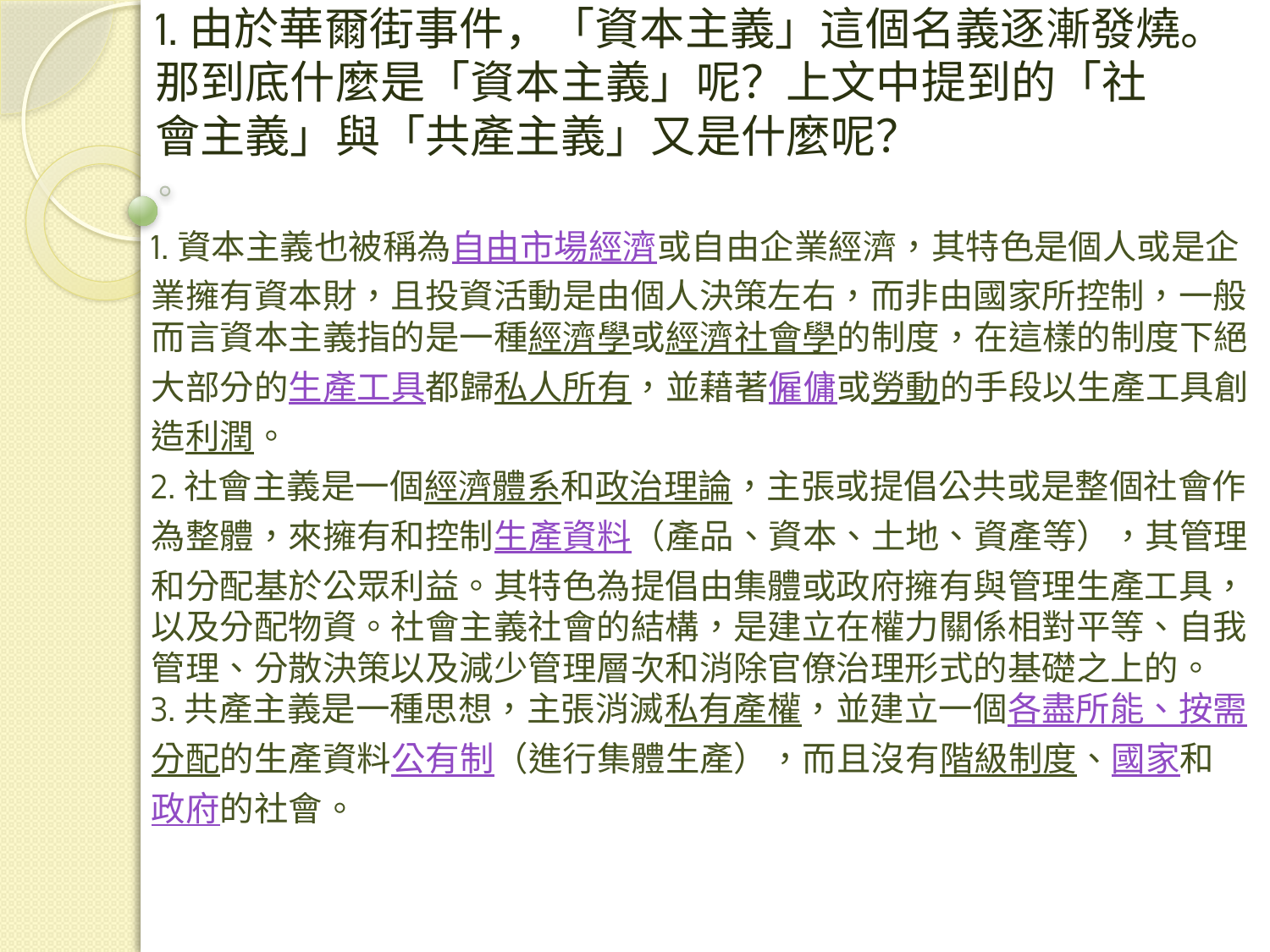

1.由於華爾街事件，「資本主義」這個名義逐漸發燒。那到底什麼是「資本主義」呢？上文中提到的「社會主義」與「共產主義」又是什麼呢？
# 1.資本主義也被稱為自由市場經濟或自由企業經濟，其特色是個人或是企業擁有資本財，且投資活動是由個人決策左右，而非由國家所控制，一般而言資本主義指的是一種經濟學或經濟社會學的制度，在這樣的制度下絕大部分的生產工具都歸私人所有，並藉著僱傭或勞動的手段以生產工具創造利潤。 2.社會主義是一個經濟體系和政治理論，主張或提倡公共或是整個社會作為整體，來擁有和控制生產資料（產品、資本、土地、資產等），其管理和分配基於公眾利益。其特色為提倡由集體或政府擁有與管理生產工具，以及分配物資。社會主義社會的結構，是建立在權力關係相對平等、自我管理、分散決策以及減少管理層次和消除官僚治理形式的基礎之上的。 3.共產主義是一種思想，主張消滅私有產權，並建立一個各盡所能、按需分配的生產資料公有制（進行集體生產），而且沒有階級制度、國家和政府的社會。